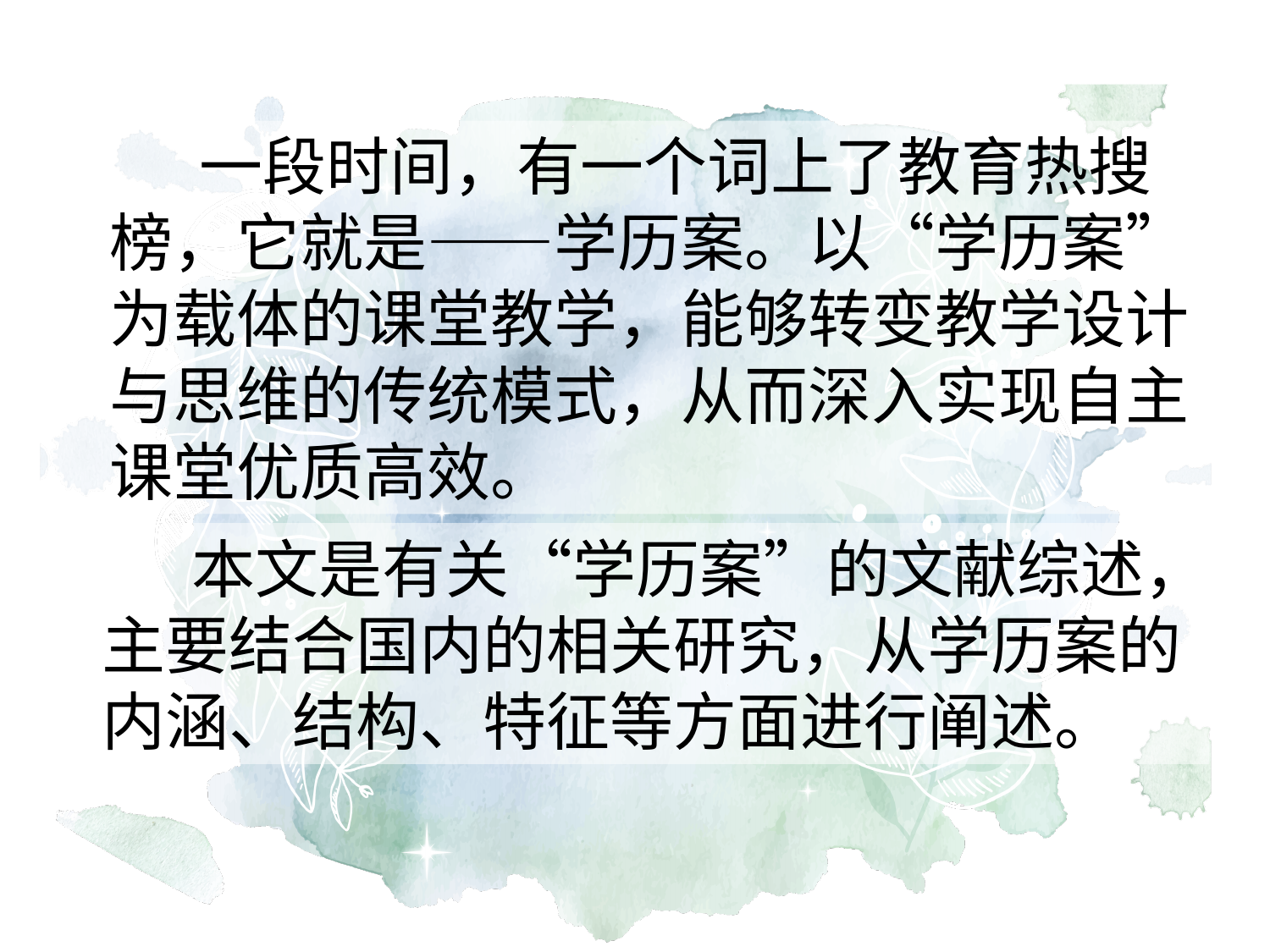

一段时间，有一个词上了教育热搜榜，它就是——学历案。以“学历案”为载体的课堂教学，能够转变教学设计与思维的传统模式，从而深入实现自主课堂优质高效。
             本文是有关“学历案”的文献综述，主要结合国内的相关研究，从学历案的内涵、结构、特征等方面进行阐述。